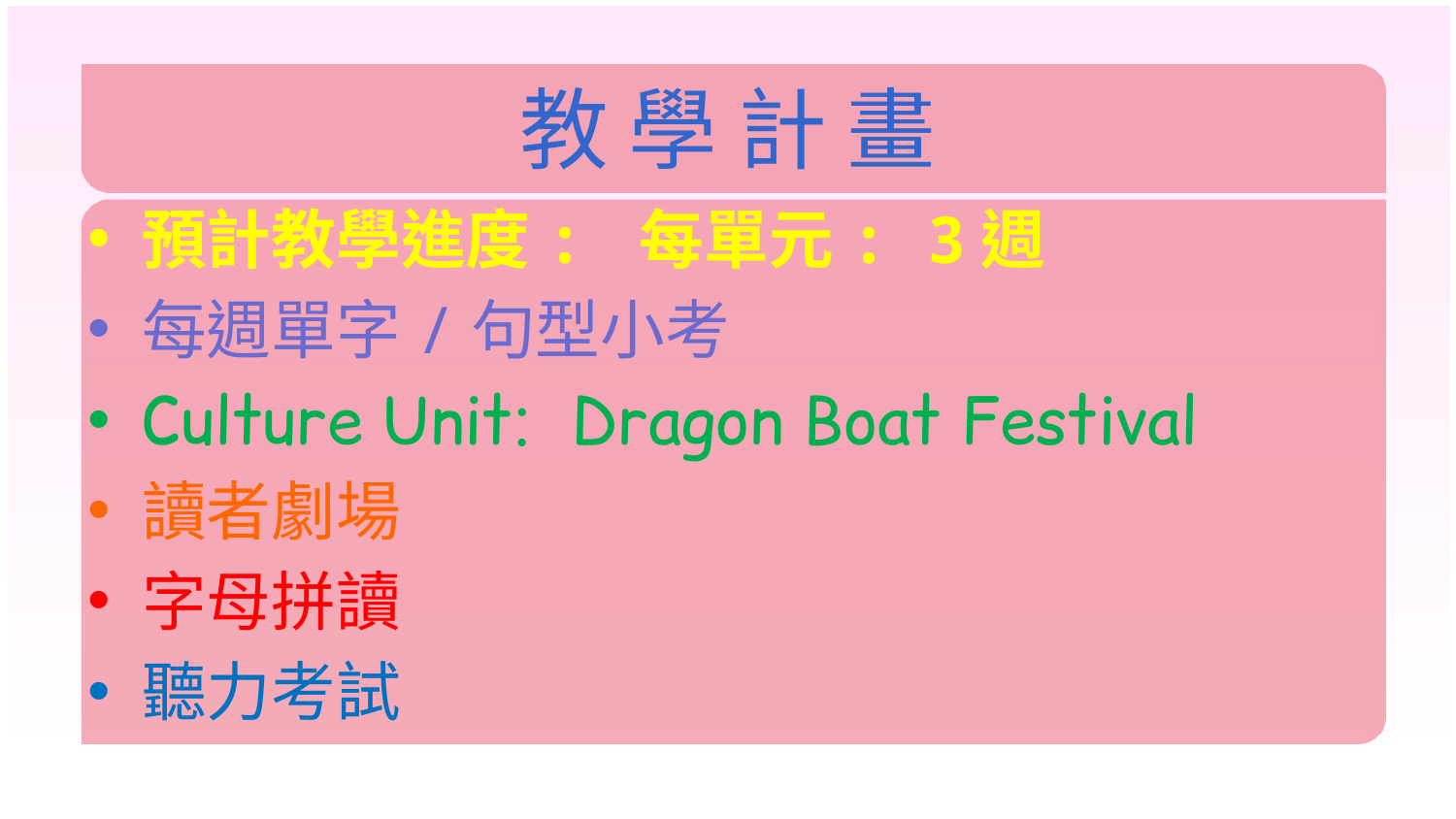

# 教 學 計 畫
預計教學進度: 每單元: 3週
每週單字/句型小考
Culture Unit:  Dragon Boat Festival
讀者劇場
字母拼讀
聽力考試